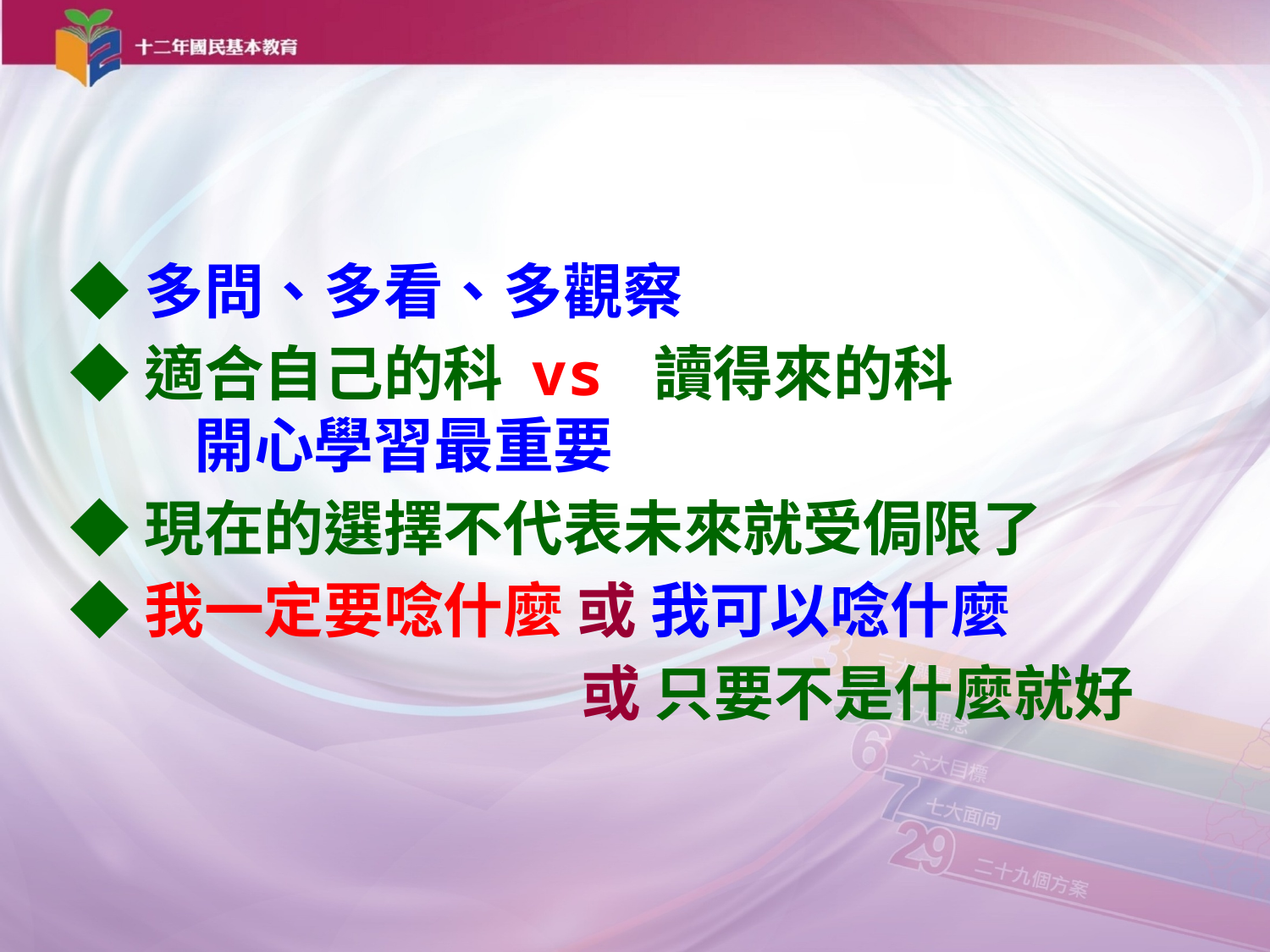

#

◆多問、多看、多觀察
◆適合自己的科 vs 讀得來的科
開心學習最重要
◆現在的選擇不代表未來就受侷限了
◆我一定要唸什麼 或 我可以唸什麼
或 只要不是什麼就好